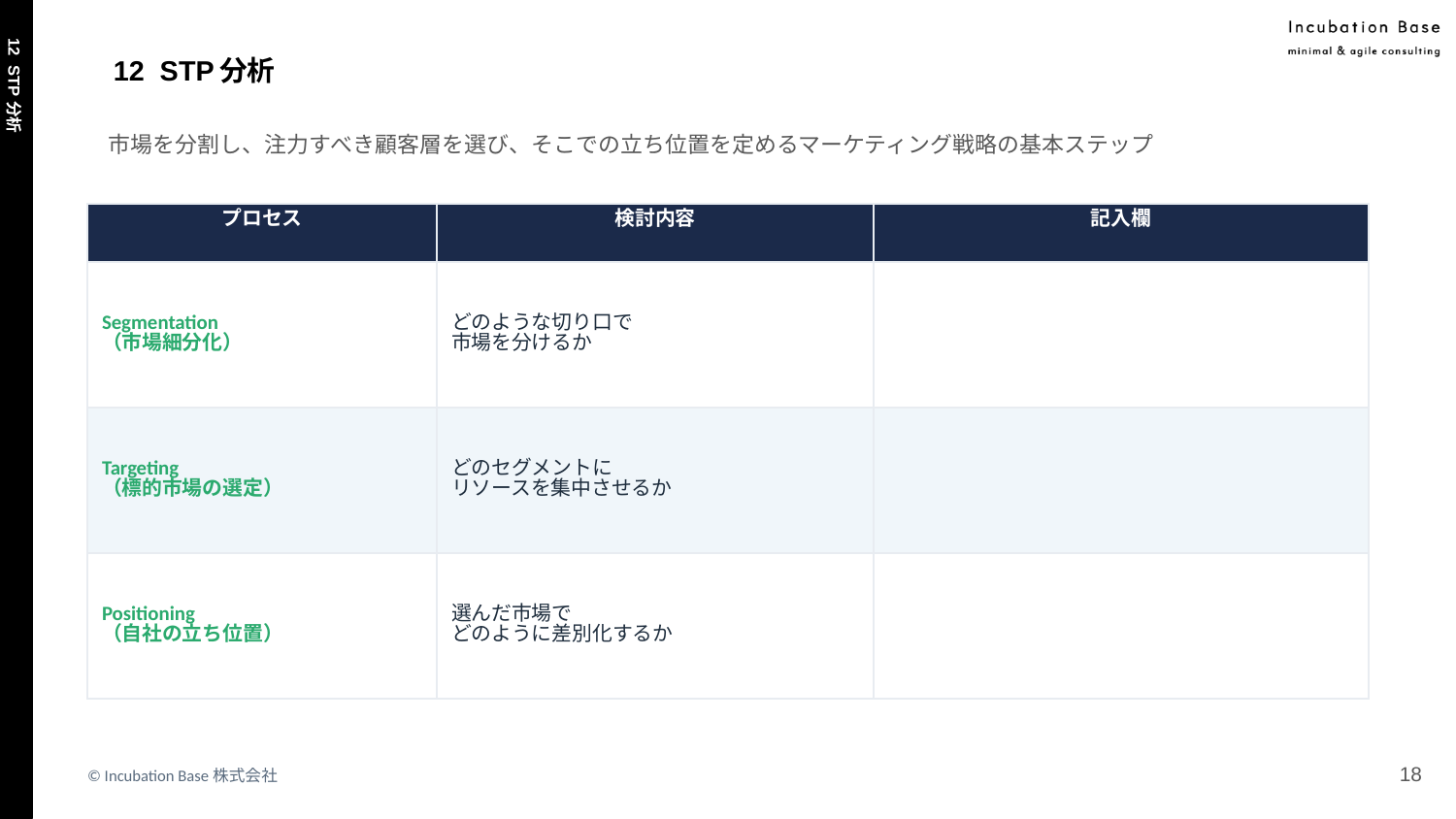

# 12  STP分析
市場を分割し、注力すべき顧客層を選び、そこでの立ち位置を定めるマーケティング戦略の基本ステップ
| プロセス | 検討内容 | 記入欄 |
| --- | --- | --- |
| Segmentation （市場細分化） | どのような切り口で 市場を分けるか |  |
| Targeting （標的市場の選定） | どのセグメントに リソースを集中させるか |  |
| Positioning （自社の立ち位置） | 選んだ市場で どのように差別化するか |  |
12  STP分析
18
© Incubation Base株式会社